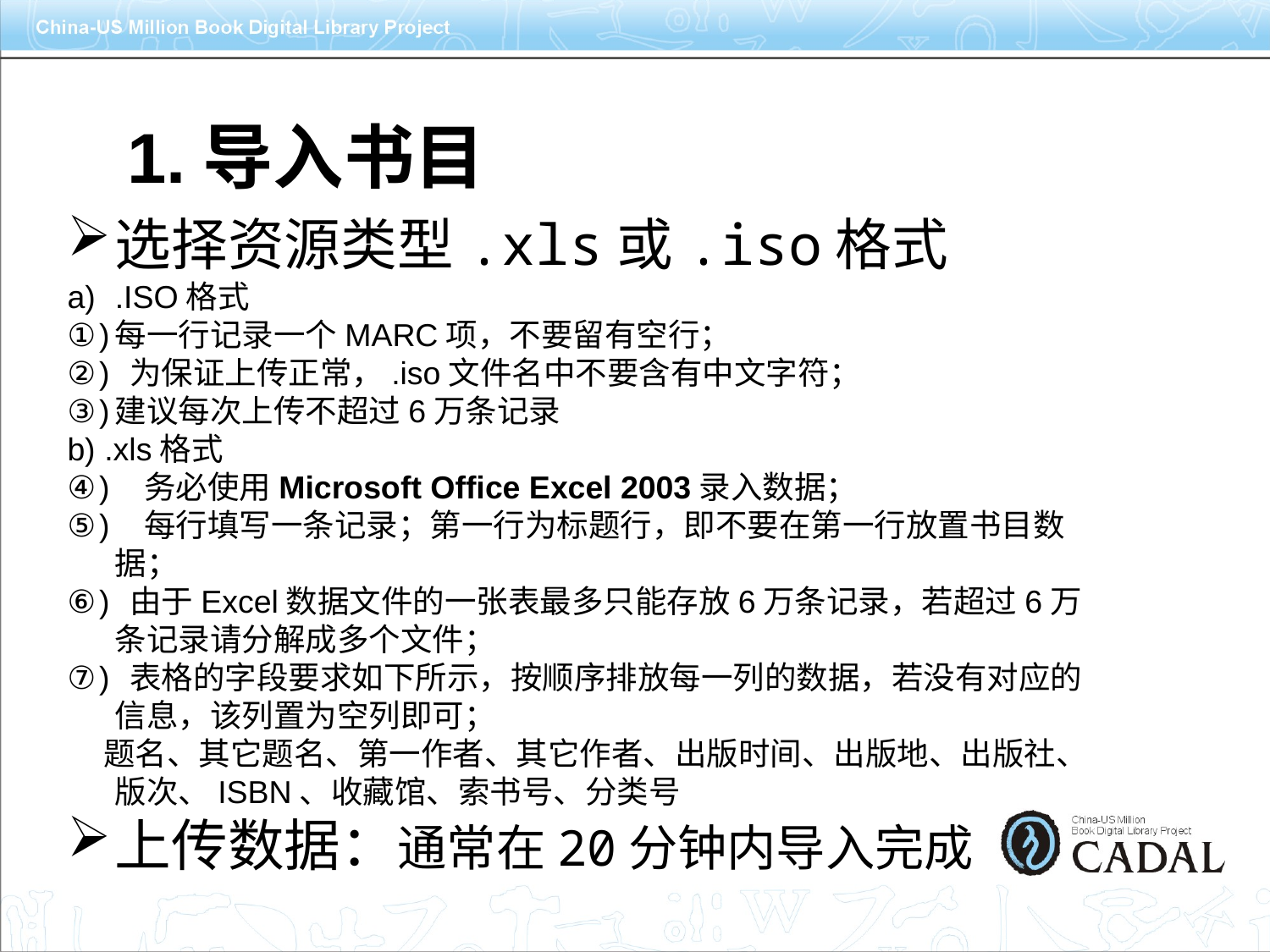

1.导入书目
选择资源类型.xls或.iso格式
.ISO格式
每一行记录一个MARC项，不要留有空行；
 为保证上传正常，.iso文件名中不要含有中文字符；
建议每次上传不超过6万条记录
b) .xls格式
   务必使用Microsoft Office Excel 2003录入数据；
   每行填写一条记录；第一行为标题行，即不要在第一行放置书目数据；
 由于Excel数据文件的一张表最多只能存放6万条记录，若超过6万条记录请分解成多个文件；
 表格的字段要求如下所示，按顺序排放每一列的数据，若没有对应的信息，该列置为空列即可；
    题名、其它题名、第一作者、其它作者、出版时间、出版地、出版社、版次、ISBN、收藏馆、索书号、分类号
上传数据：通常在20分钟内导入完成